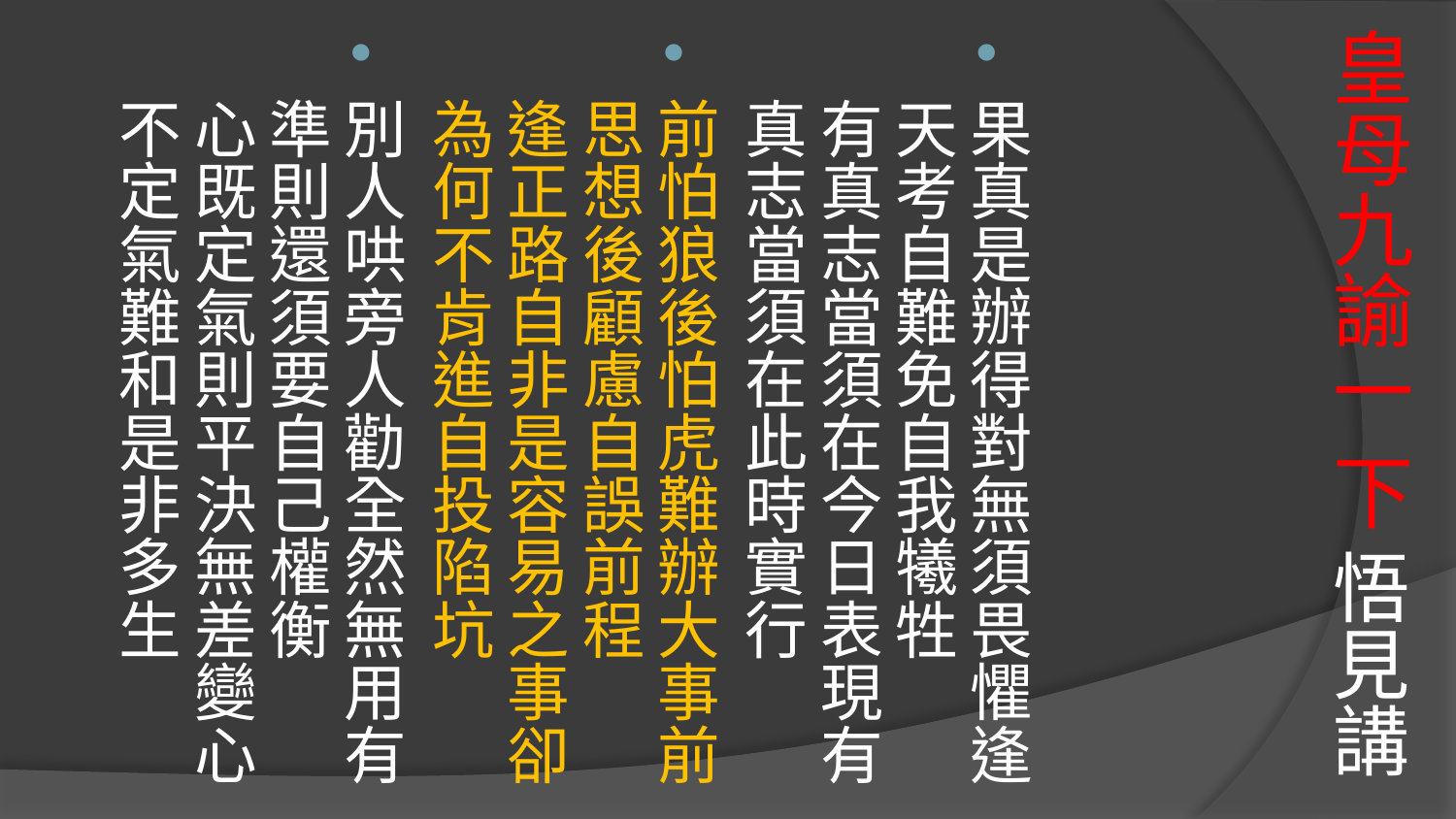

# 皇母九諭一 下 悟見講
果真是辦得對無須畏懼逢天考自難免自我犧牲
有真志當須在今日表現有真志當須在此時實行
前怕狼後怕虎難辦大事前思想後顧慮自誤前程
逢正路自非是容易之事卻為何不肯進自投陷坑
別人哄旁人勸全然無用有準則還須要自己權衡
心既定氣則平決無差變心不定氣難和是非多生